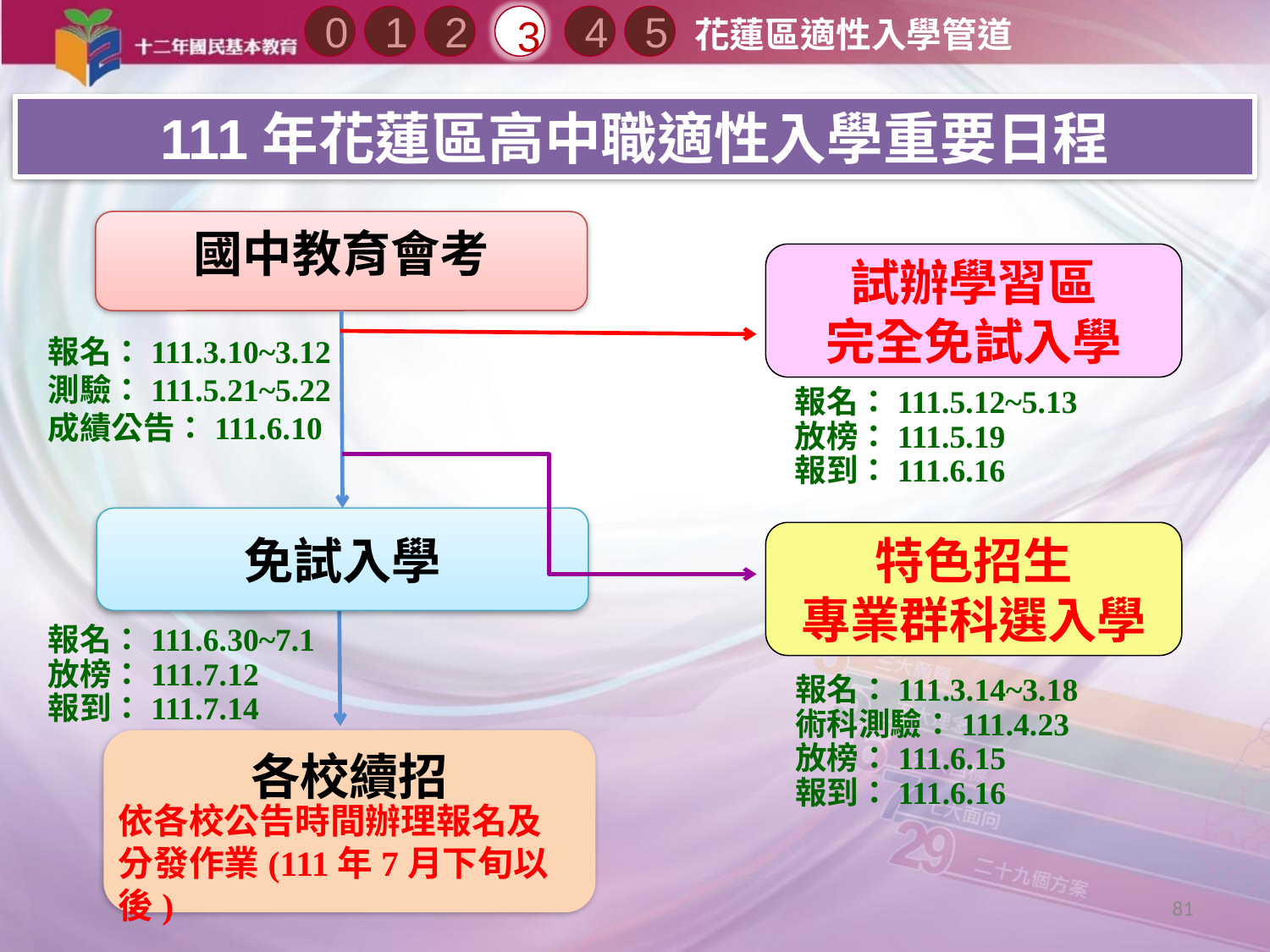

0
2
3
1
4
5
花蓮區適性入學管道
111年花蓮區高中職適性入學重要日程
國中教育會考
試辦學習區
完全免試入學
報名：111.3.10~3.12
測驗：111.5.21~5.22
成績公告：111.6.10
報名：111.5.12~5.13
放榜：111.5.19
報到：111.6.16
免試入學
特色招生
專業群科選入學
報名：111.6.30~7.1
放榜：111.7.12
報到：111.7.14
報名：111.3.14~3.18
術科測驗：111.4.23
放榜：111.6.15
報到：111.6.16
各校續招
依各校公告時間辦理報名及分發作業(111年7月下旬以後)
81